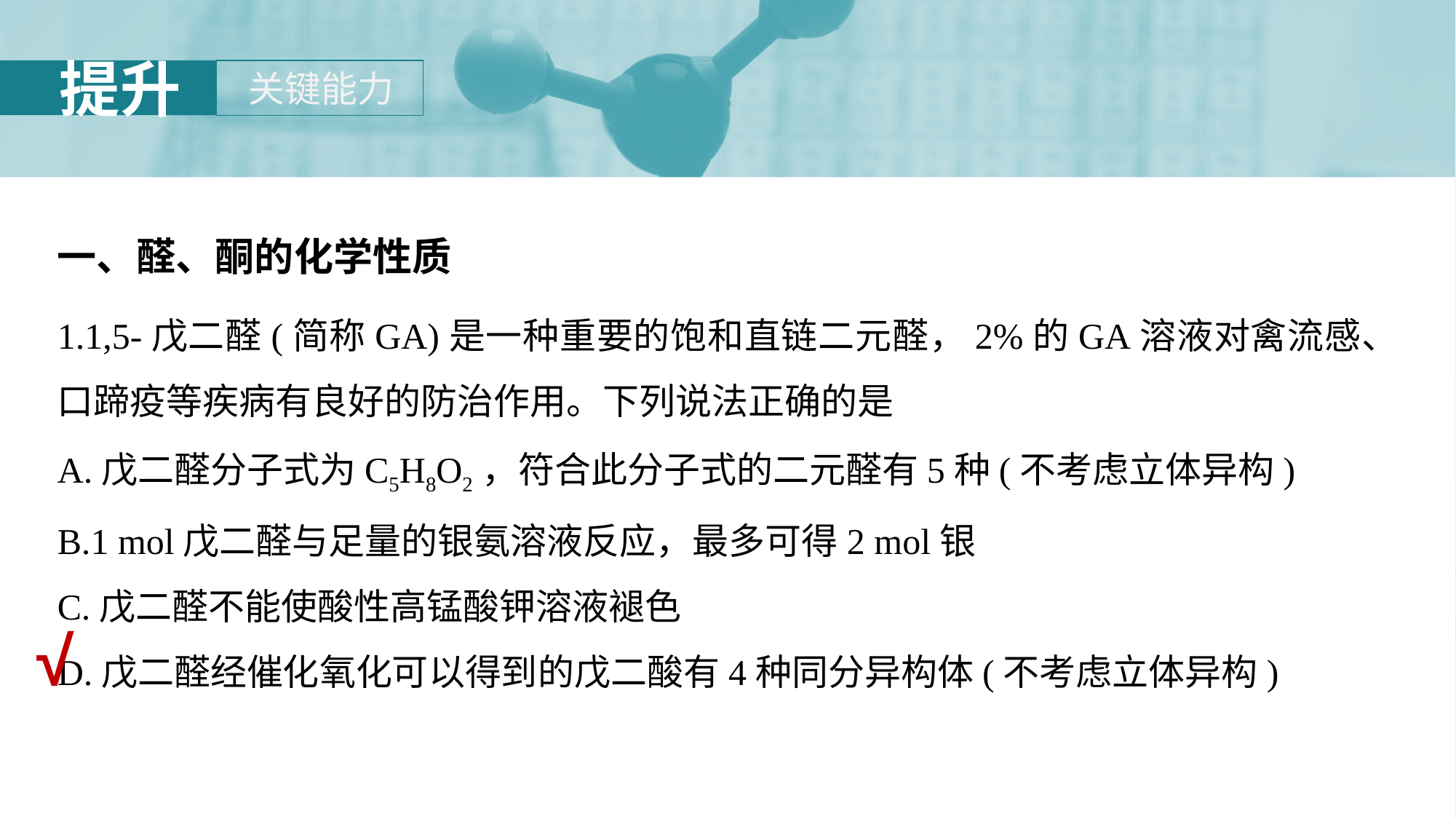

一、醛、酮的化学性质
1.1,5-戊二醛(简称GA)是一种重要的饱和直链二元醛，2%的GA溶液对禽流感、口蹄疫等疾病有良好的防治作用。下列说法正确的是
A.戊二醛分子式为C5H8O2，符合此分子式的二元醛有5种(不考虑立体异构)
B.1 mol戊二醛与足量的银氨溶液反应，最多可得2 mol银
C.戊二醛不能使酸性高锰酸钾溶液褪色
D.戊二醛经催化氧化可以得到的戊二酸有4种同分异构体(不考虑立体异构)
√